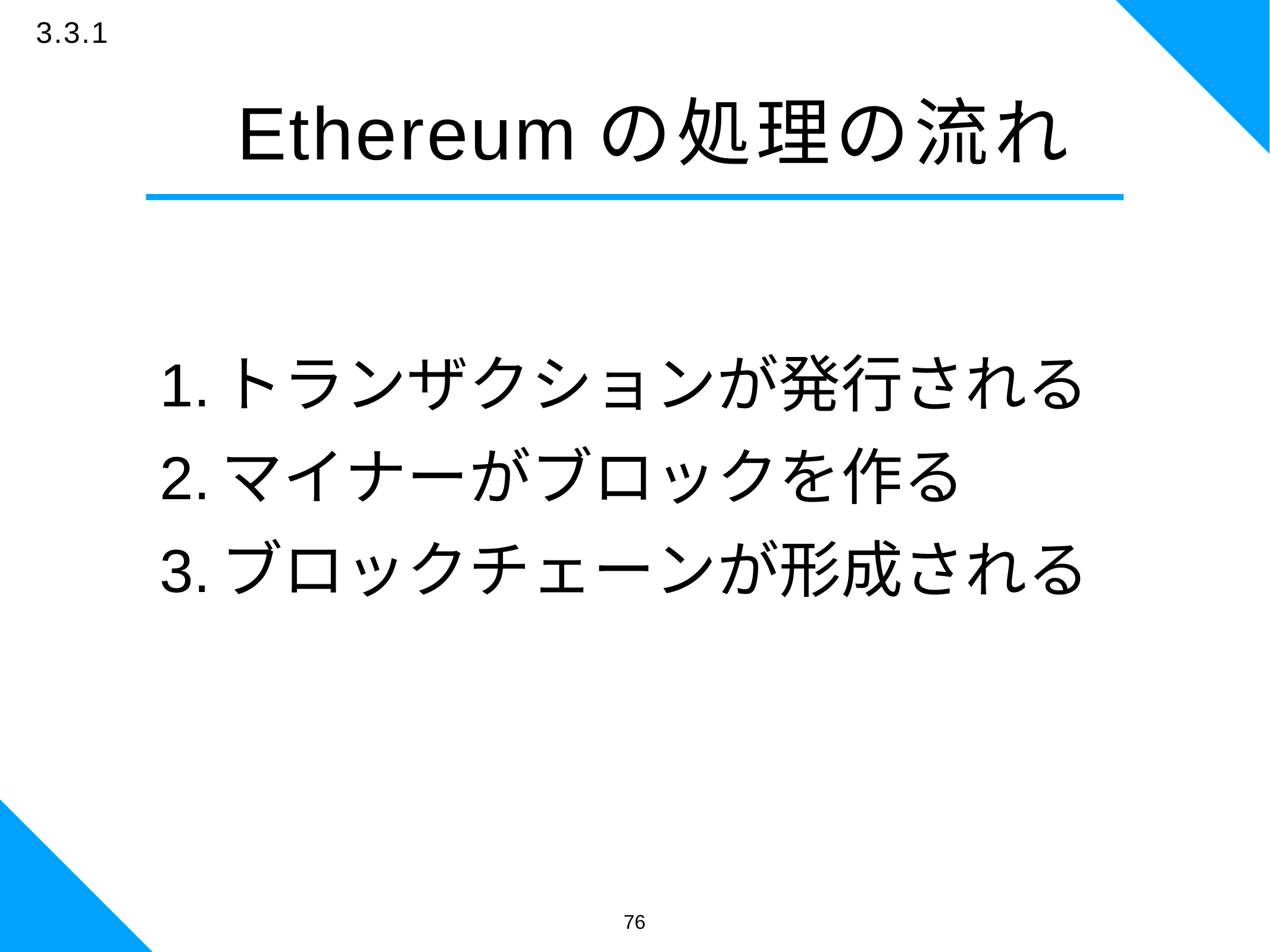

76
3.3.1
# Ethereumの処理の流れ
トランザクションが発行される
マイナーがブロックを作る
ブロックチェーンが形成される